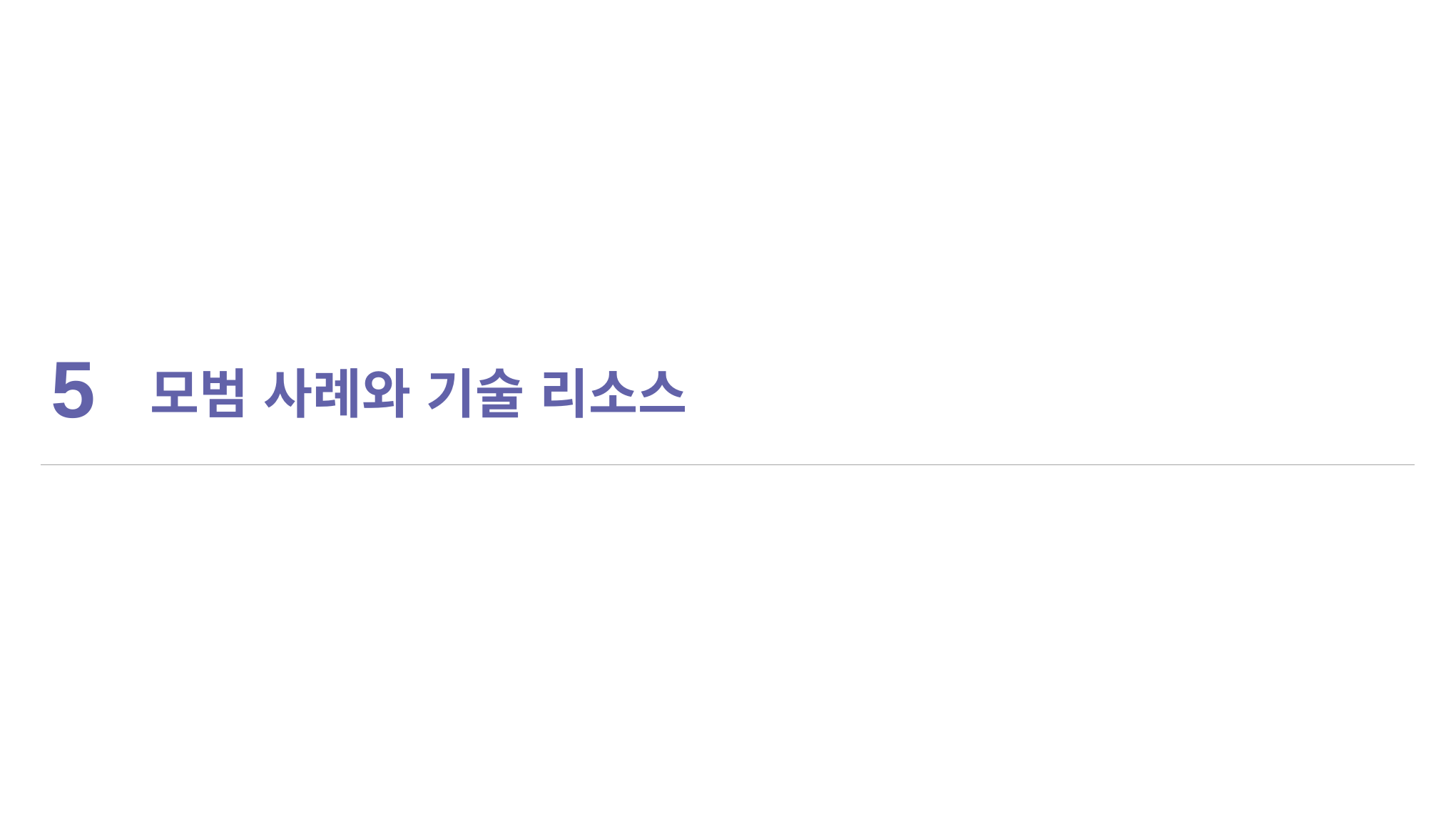

| 5 | 모범 사례와 기술 리소스 |
| --- | --- |